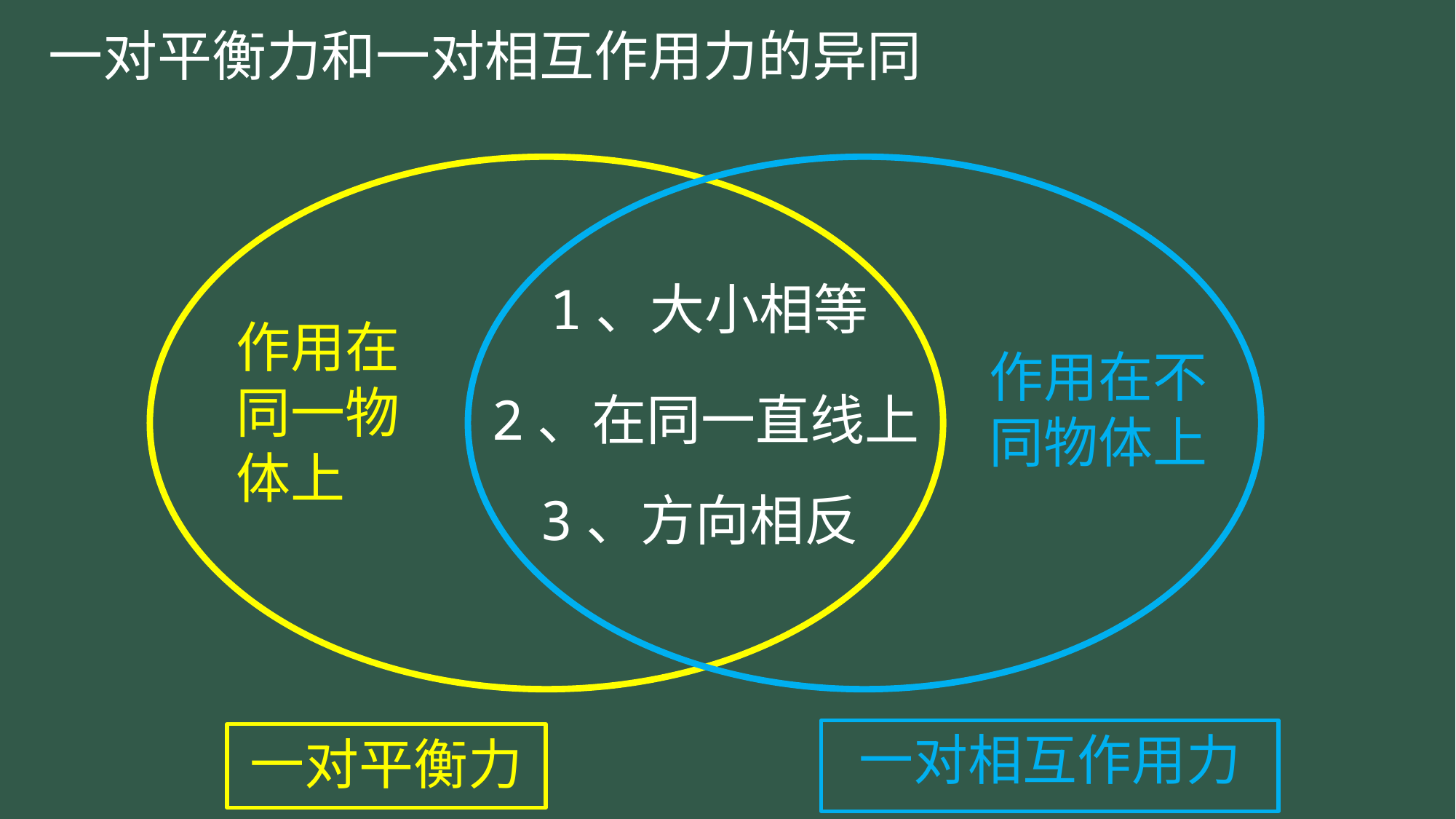

一对平衡力和一对相互作用力的异同

1、大小相等
作用在同一物体上
作用在不同物体上
2、在同一直线上
3、方向相反
一对相互作用力
一对平衡力